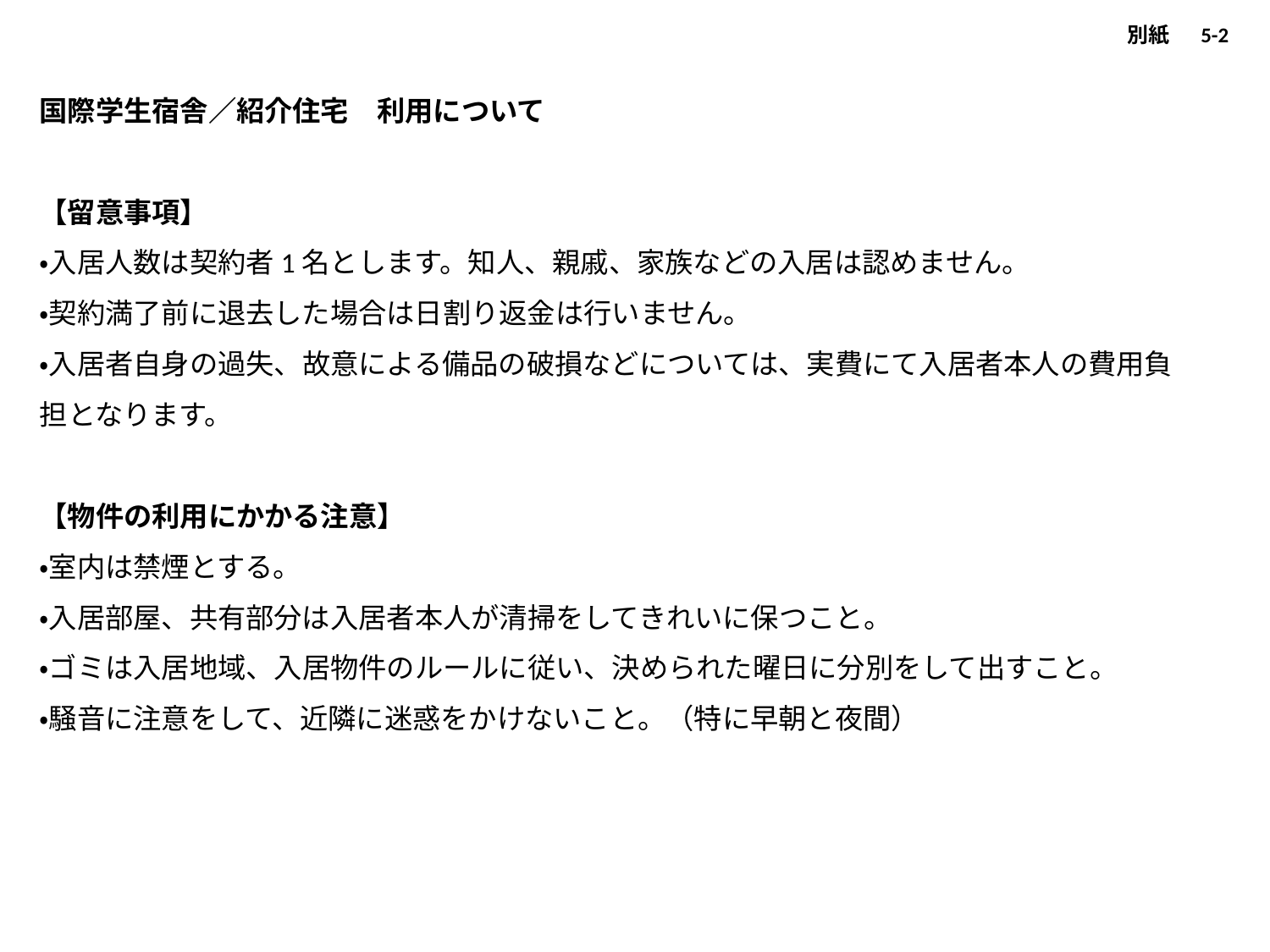

別紙　 5-2

国際学生宿舎／紹介住宅　利用について

【留意事項】
・入居人数は契約者1名とします。知人、親戚、家族などの入居は認めません。
・契約満了前に退去した場合は日割り返金は行いません。
・入居者自身の過失、故意による備品の破損などについては、実費にて入居者本人の費用負担となります。

【物件の利用にかかる注意】
・室内は禁煙とする。
・入居部屋、共有部分は入居者本人が清掃をしてきれいに保つこと。
・ゴミは入居地域、入居物件のルールに従い、決められた曜日に分別をして出すこと。
・騒音に注意をして、近隣に迷惑をかけないこと。（特に早朝と夜間）